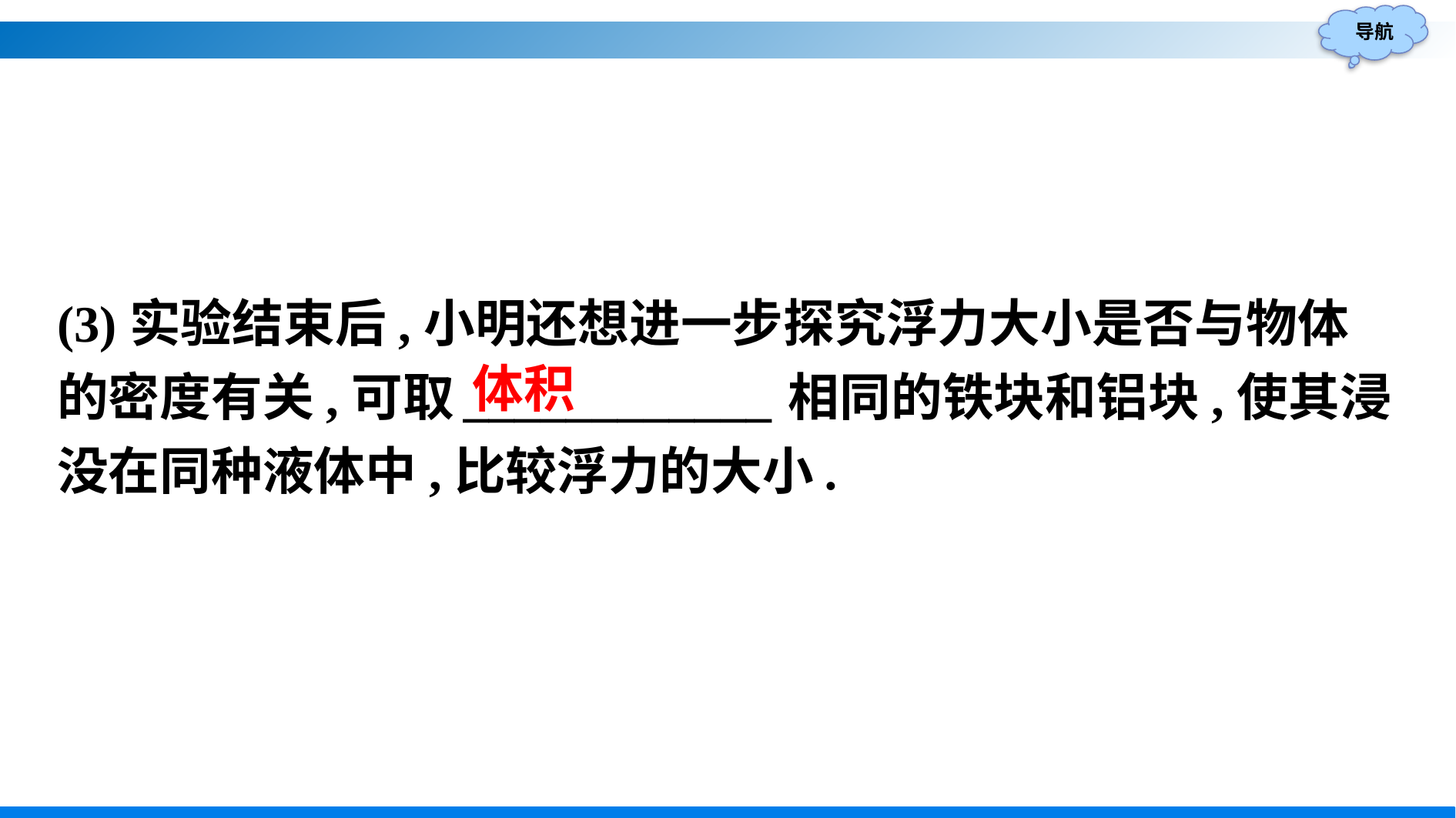

(3)实验结束后,小明还想进一步探究浮力大小是否与物体的密度有关,可取____________相同的铁块和铝块,使其浸没在同种液体中,比较浮力的大小.
体积